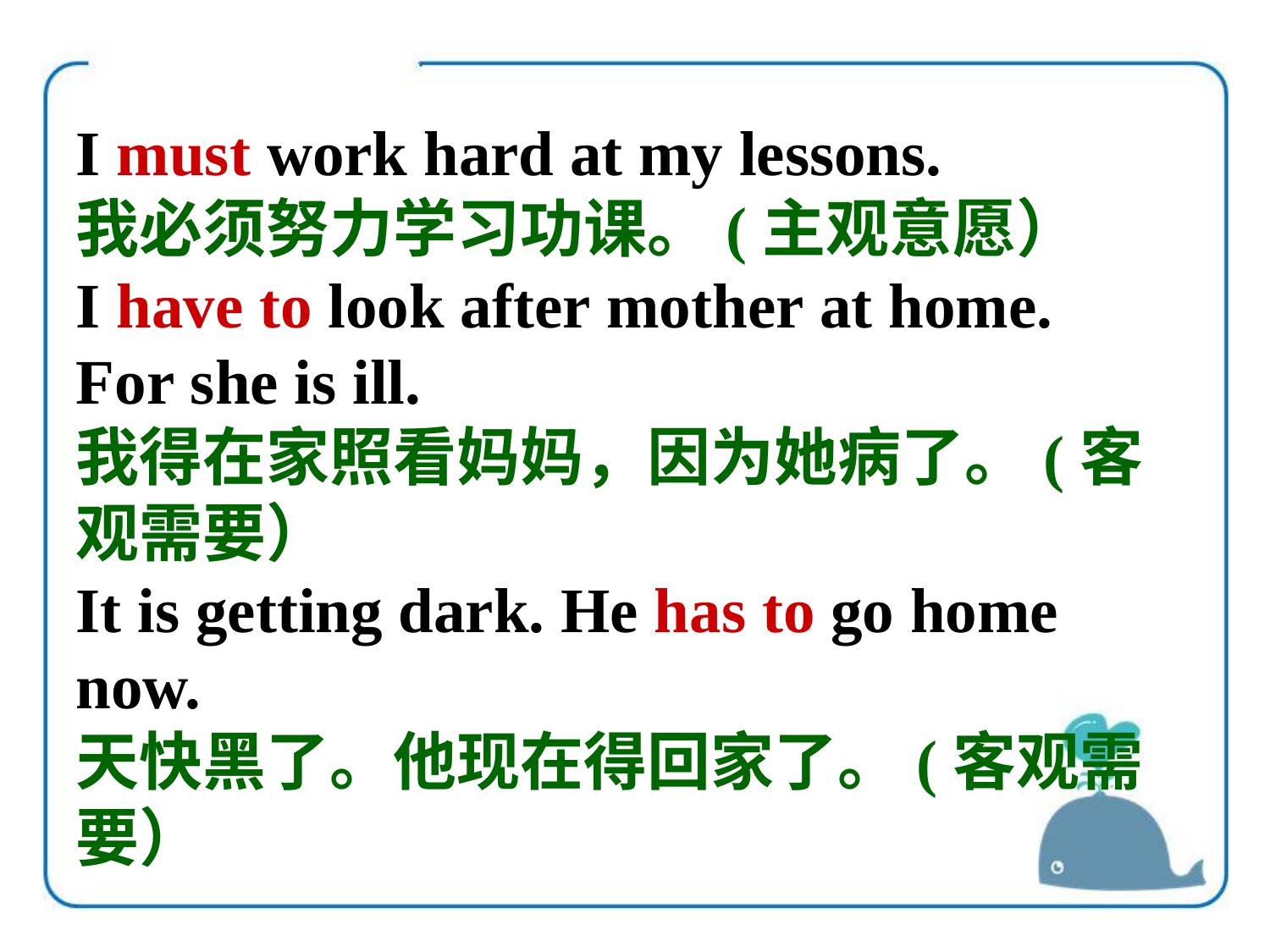

I must work hard at my lessons.
我必须努力学习功课。(主观意愿）
I have to look after mother at home.
For she is ill.
我得在家照看妈妈，因为她病了。(客观需要）
It is getting dark. He has to go home now.
天快黑了。他现在得回家了。(客观需要）